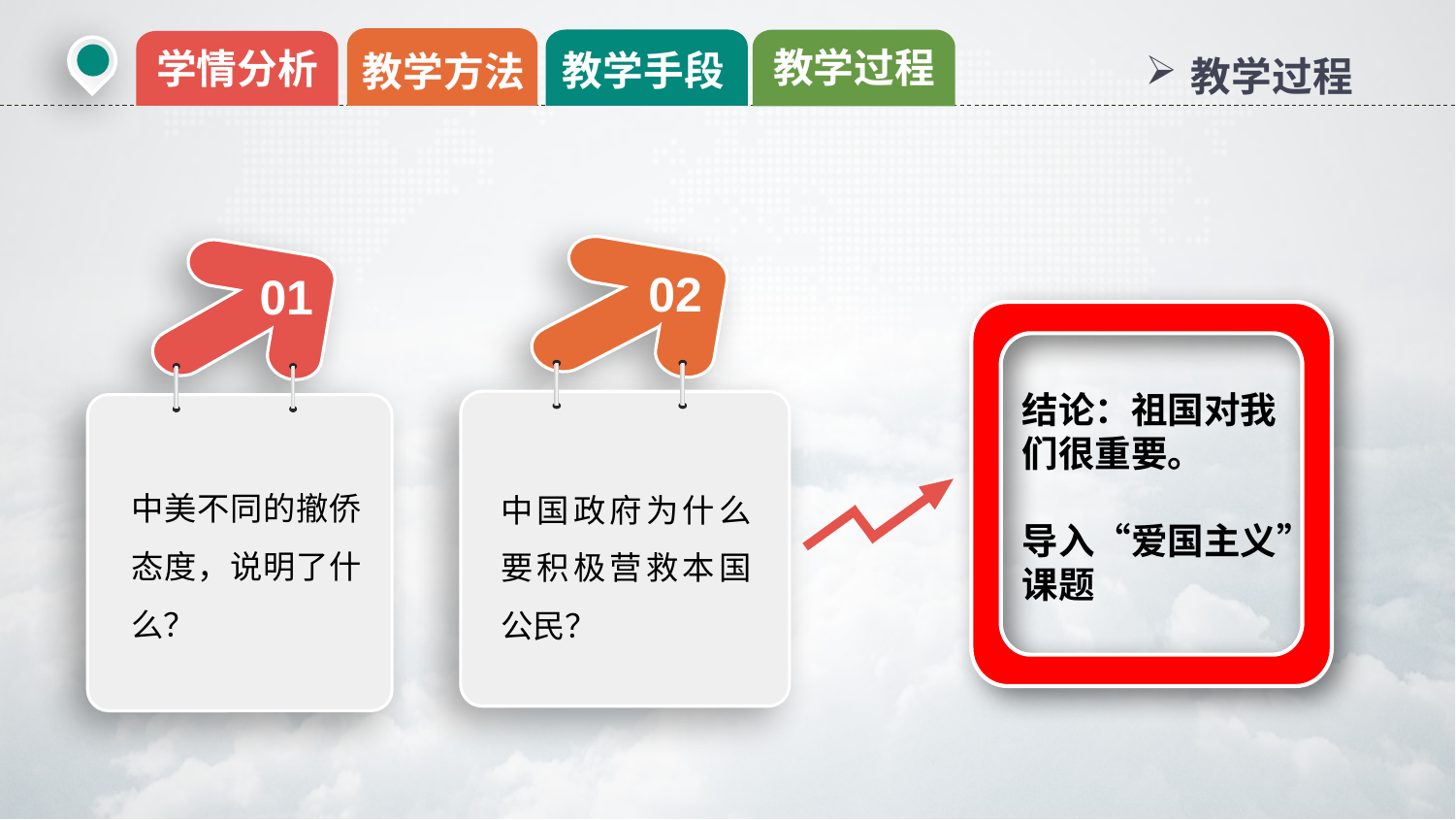

教学过程
学情分析

教学手段
教学方法
教学过程

02

中国政府为什么要积极营救本国公民？

01

中美不同的撤侨态度，说明了什么？

结论：祖国对我
们很重要。

导入“爱国主义”课题